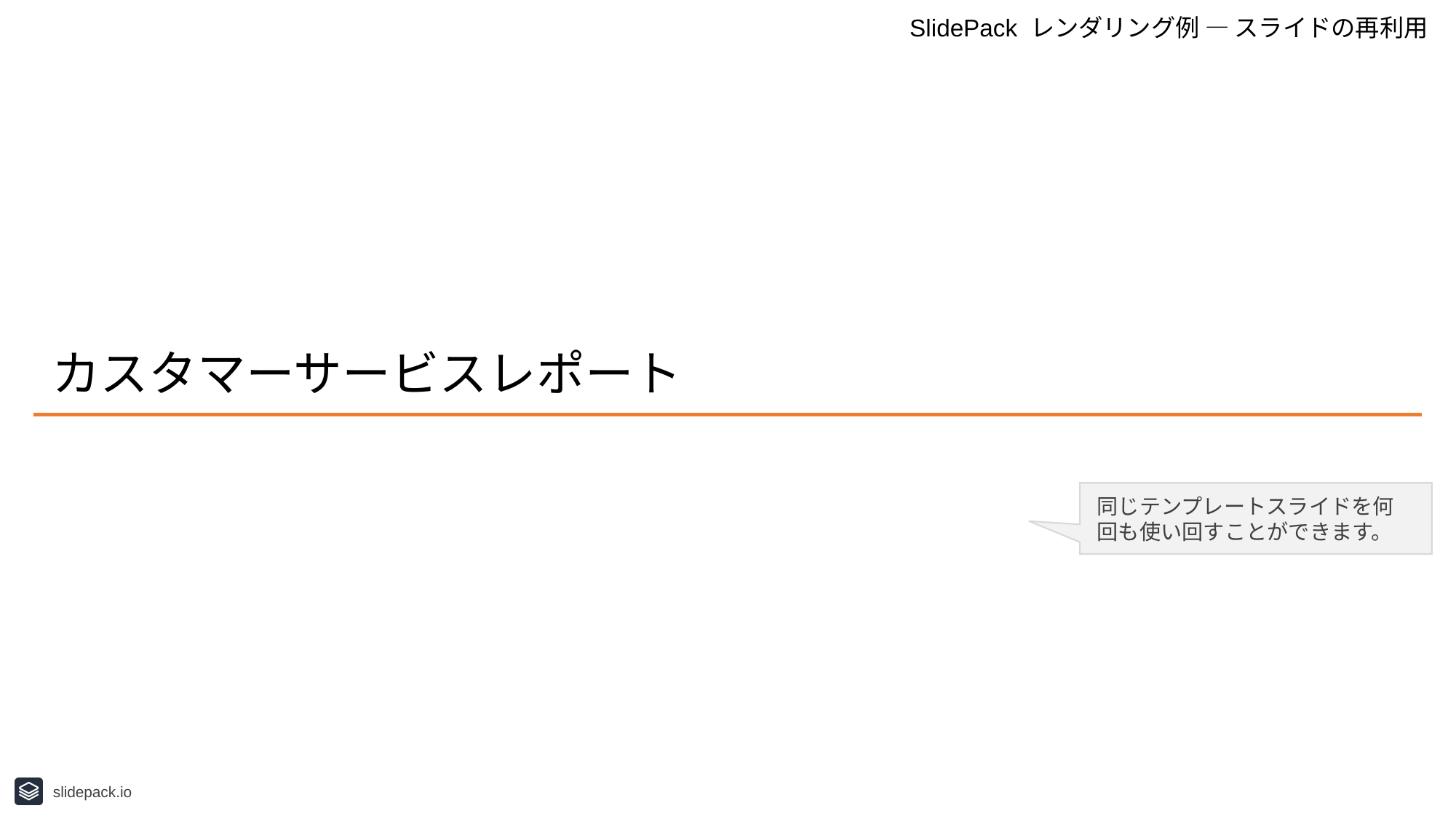

SlidePack レンダリング例 ― スライドの再利用
カスタマーサービスレポート
同じテンプレートスライドを何回も使い回すことができます。